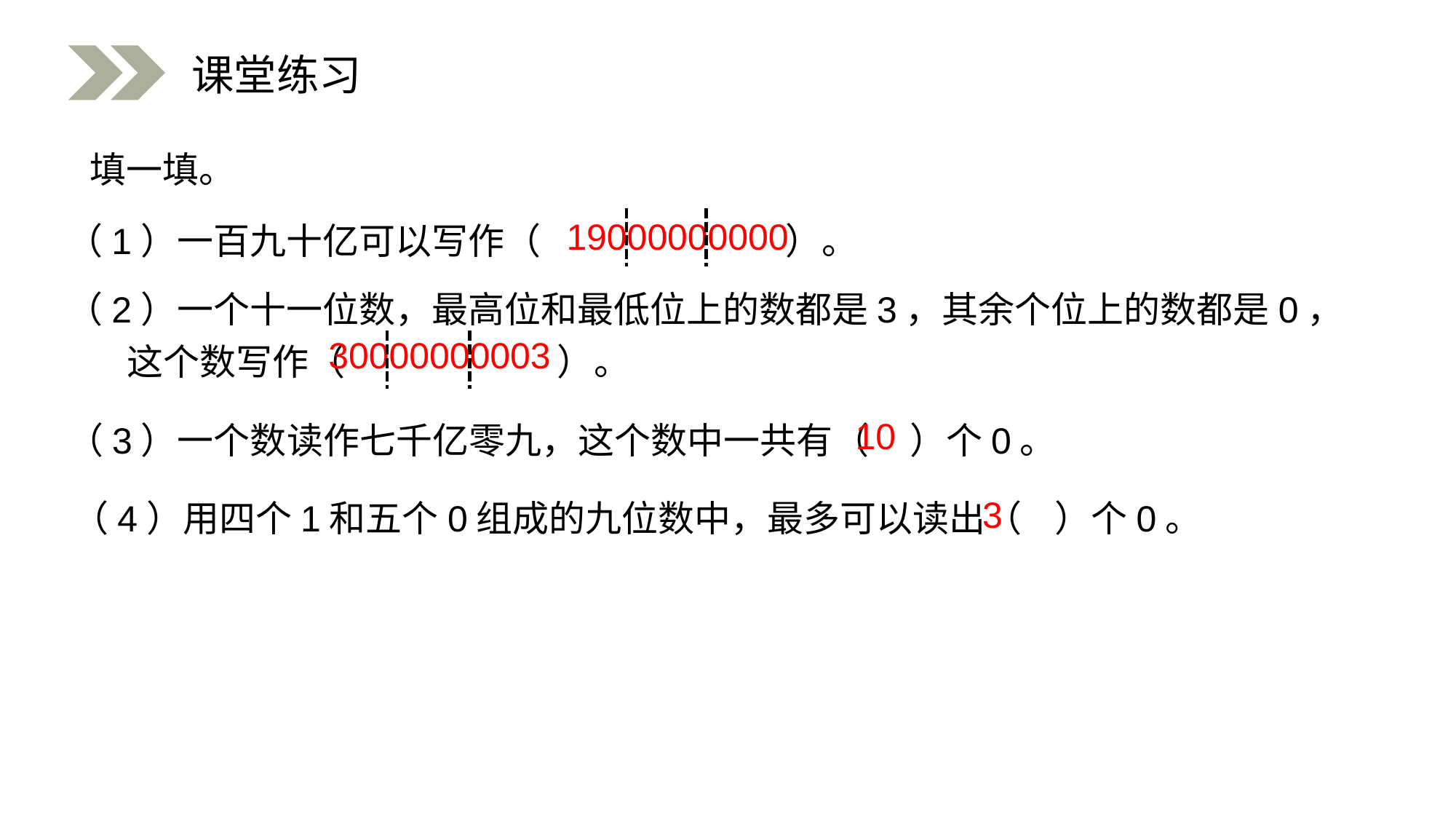

课堂练习
填一填。
（1）一百九十亿可以写作（                              ）。
19000000000
（2）一个十一位数，最高位和最低位上的数都是3，其余个位上的数都是0，这个数写作（                          ）。
30000000003
（3）一个数读作七千亿零九，这个数中一共有（     ）个0。
10
（4）用四个1和五个0组成的九位数中，最多可以读出（    ）个0。
3